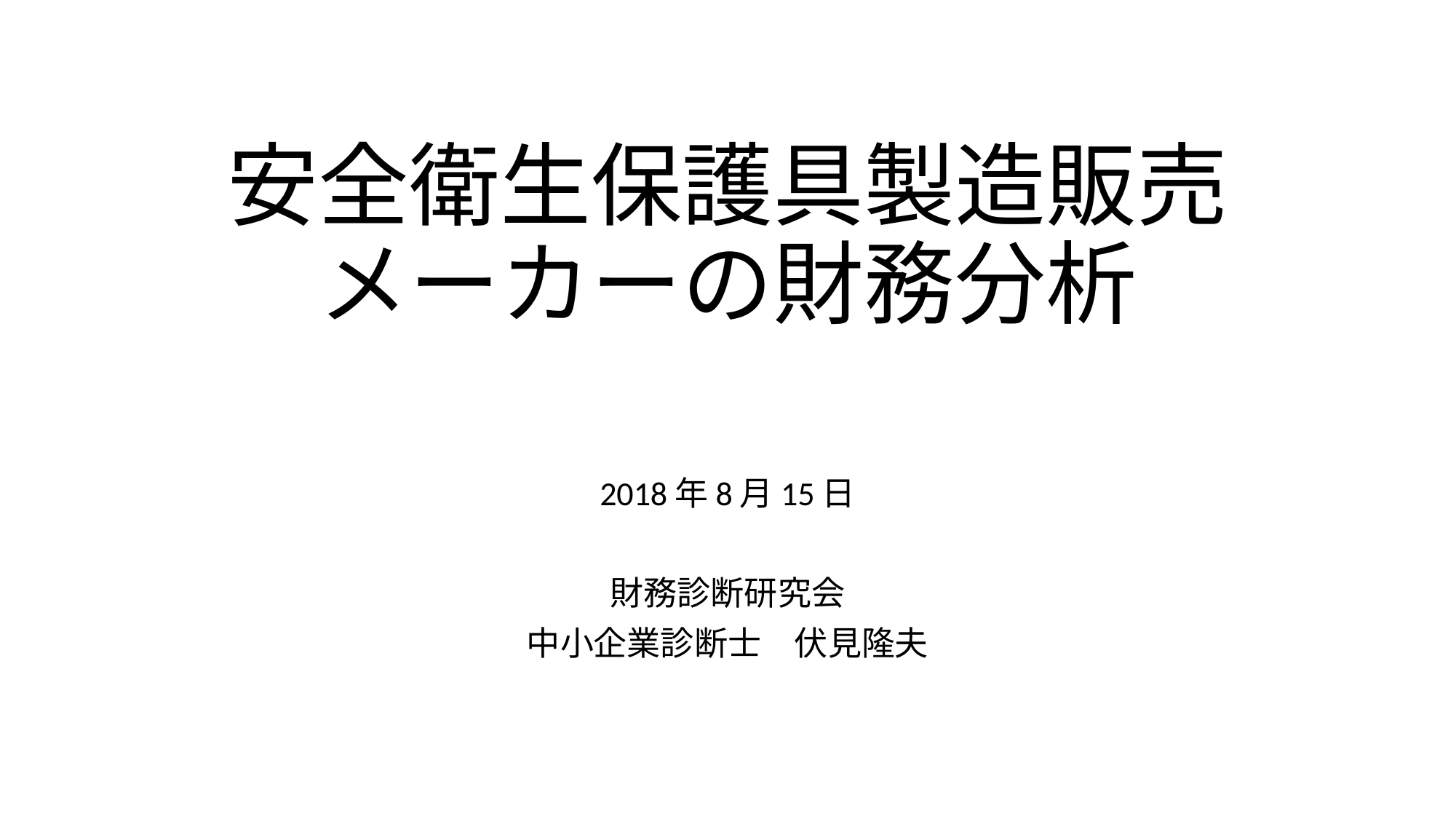

# 安全衛生保護具製造販売メーカーの財務分析
2018年8月15日

財務診断研究会
中小企業診断士　伏見隆夫